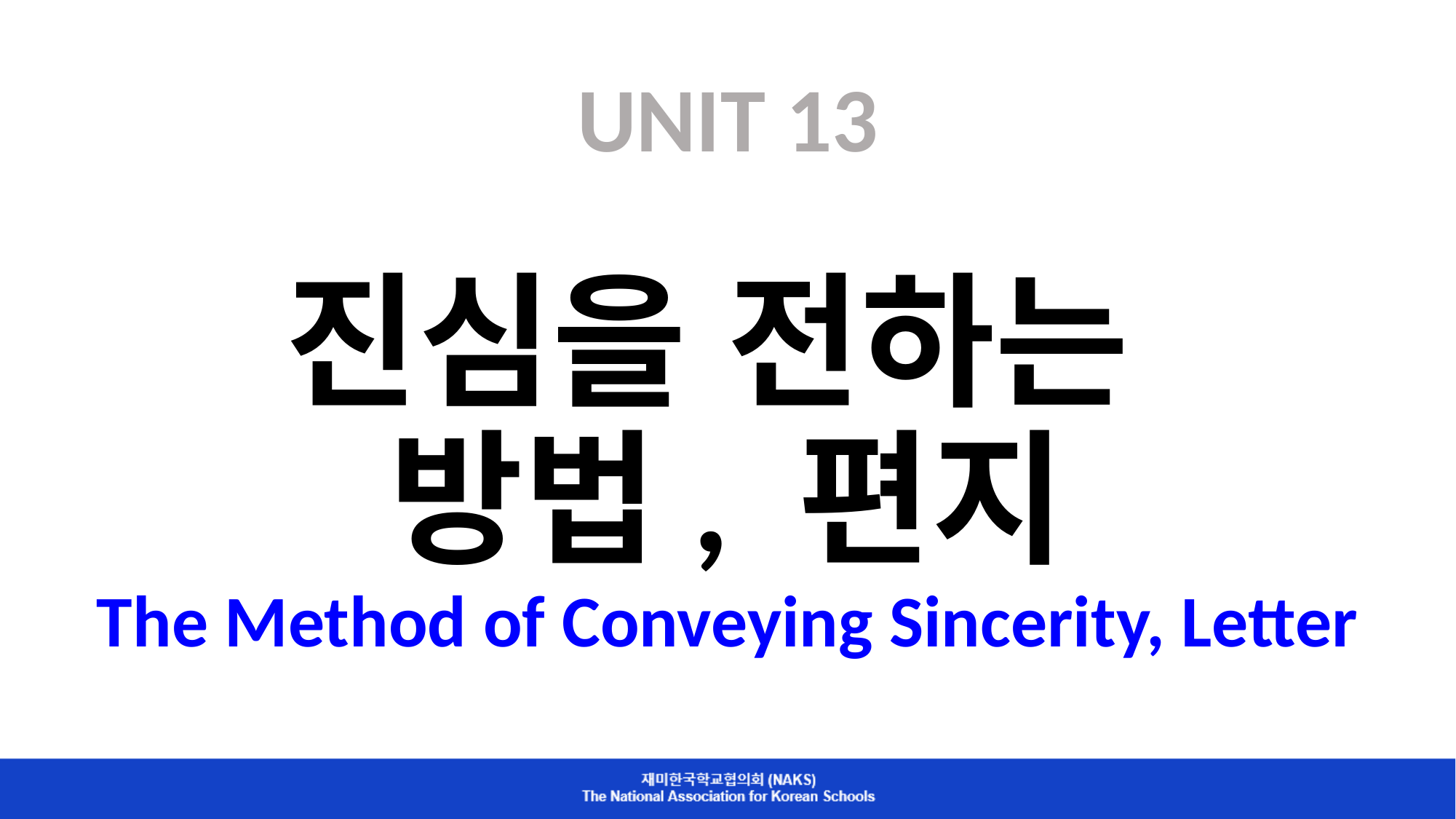

# UNIT 13 진심을 전하는 방법, 편지 The Method of Conveying Sincerity, Letter